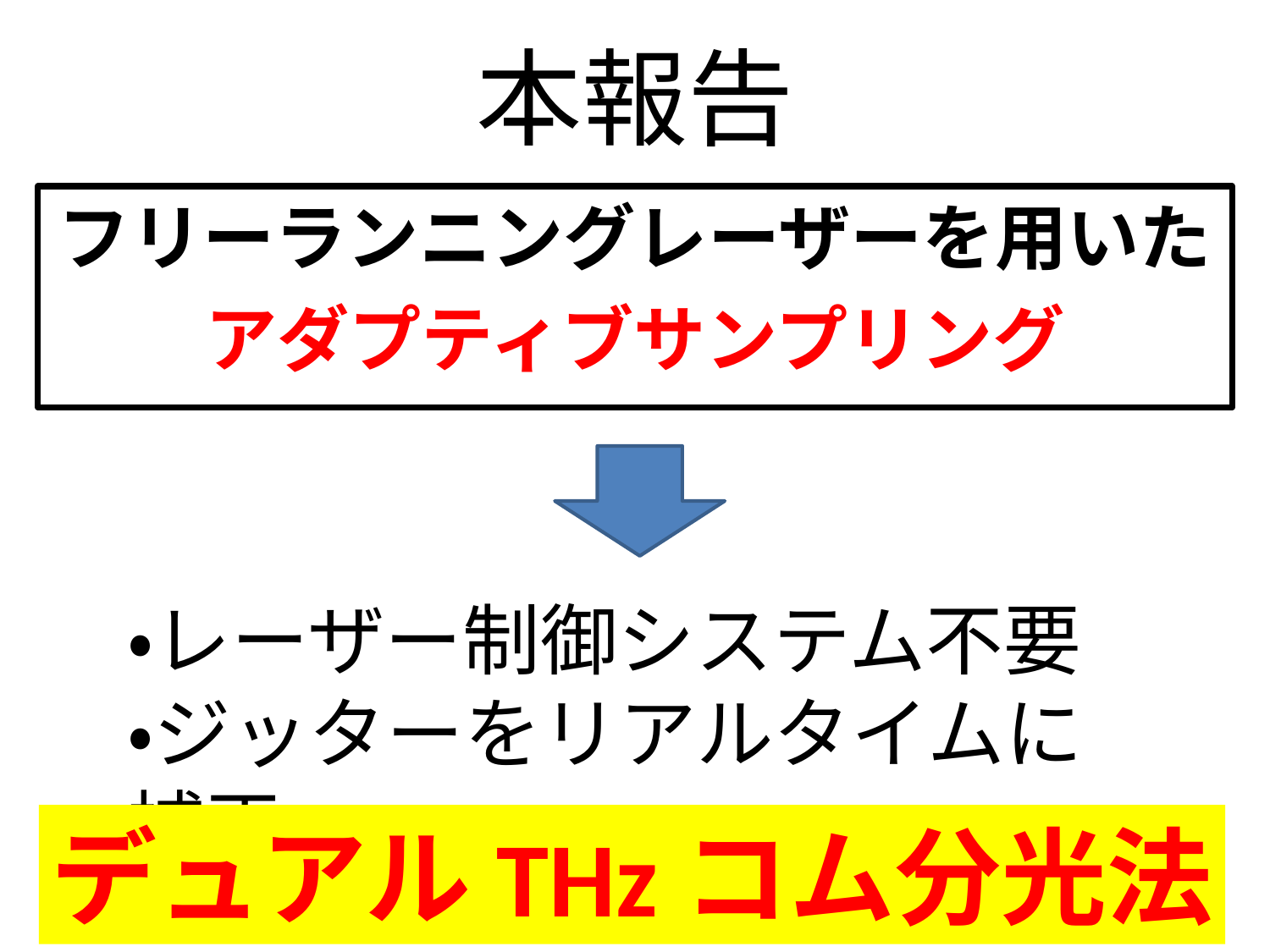

# 本報告
フリーランニングレーザーを用いた
アダプティブサンプリング

・レーザー制御システム不要
・ジッターをリアルタイムに補正
デュアルTHzコム分光法